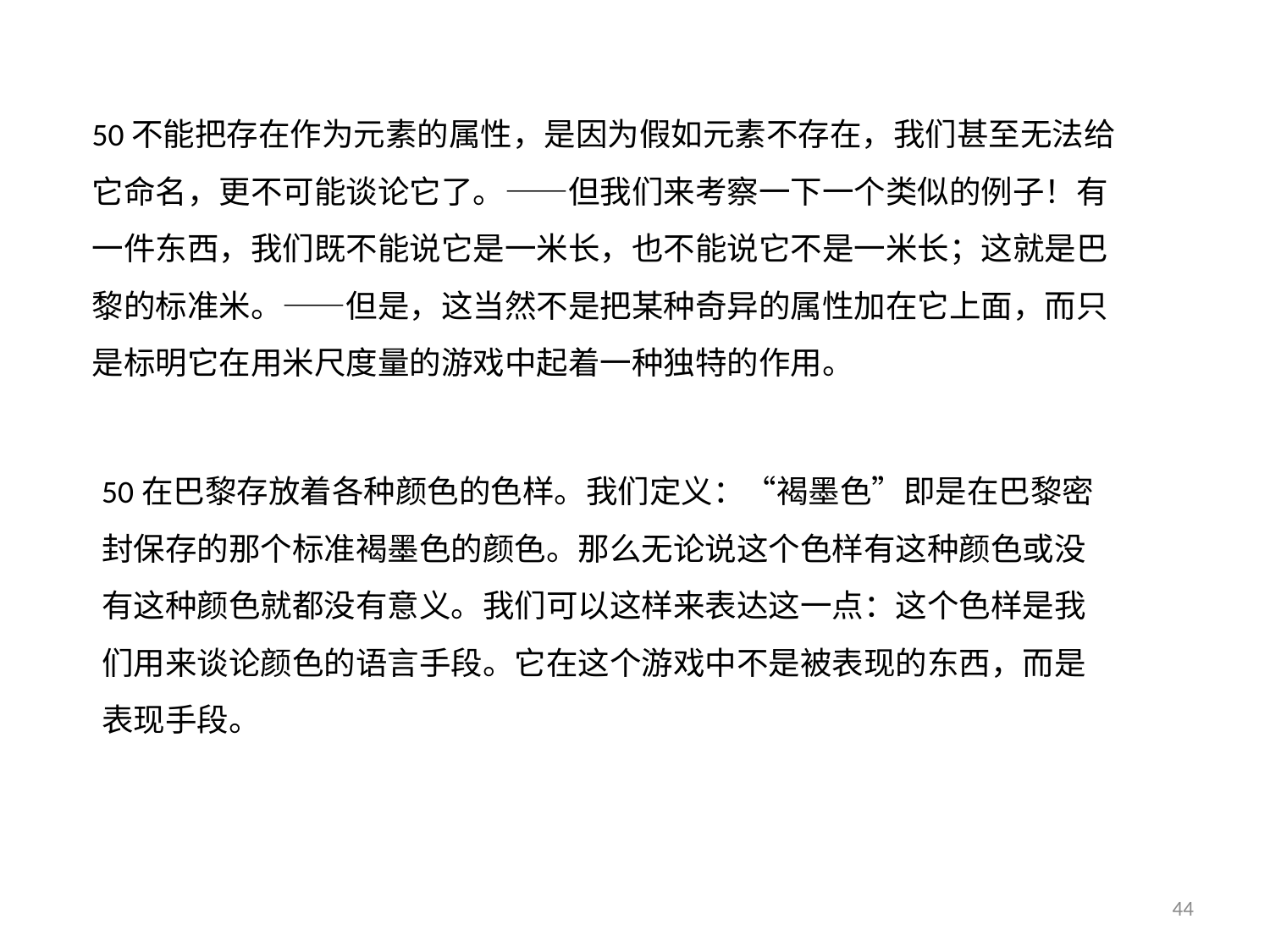

50不能把存在作为元素的属性，是因为假如元素不存在，我们甚至无法给它命名，更不可能谈论它了。——但我们来考察一下一个类似的例子！有一件东西，我们既不能说它是一米长，也不能说它不是一米长；这就是巴黎的标准米。——但是，这当然不是把某种奇异的属性加在它上面，而只是标明它在用米尺度量的游戏中起着一种独特的作用。

50在巴黎存放着各种颜色的色样。我们定义：“褐墨色”即是在巴黎密封保存的那个标准褐墨色的颜色。那么无论说这个色样有这种颜色或没有这种颜色就都没有意义。我们可以这样来表达这一点：这个色样是我们用来谈论颜色的语言手段。它在这个游戏中不是被表现的东西，而是表现手段。
44